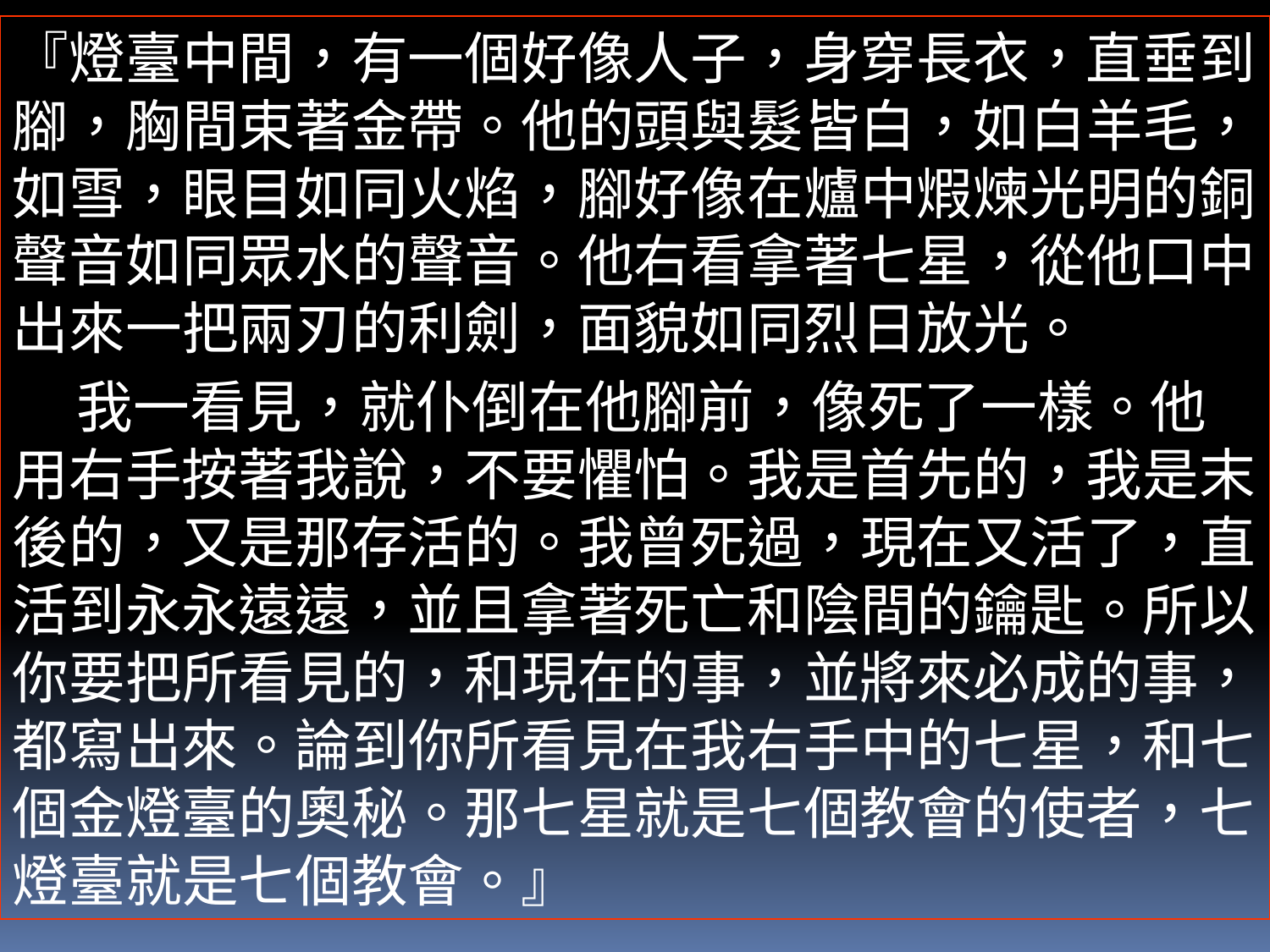

『燈臺中間，有一個好像人子，身穿長衣，直垂到腳，胸間束著金帶。他的頭與髮皆白，如白羊毛，如雪，眼目如同火焰，腳好像在爐中煆煉光明的銅。聲音如同眾水的聲音。他右看拿著七星，從他口中出來一把兩刃的利劍，面貌如同烈日放光。
    我一看見，就仆倒在他腳前，像死了一樣。他用右手按著我說，不要懼怕。我是首先的，我是末後的，又是那存活的。我曾死過，現在又活了，直活到永永遠遠，並且拿著死亡和陰間的鑰匙。所以你要把所看見的，和現在的事，並將來必成的事，都寫出來。論到你所看見在我右手中的七星，和七個金燈臺的奧秘。那七星就是七個教會的使者，七燈臺就是七個教會。』